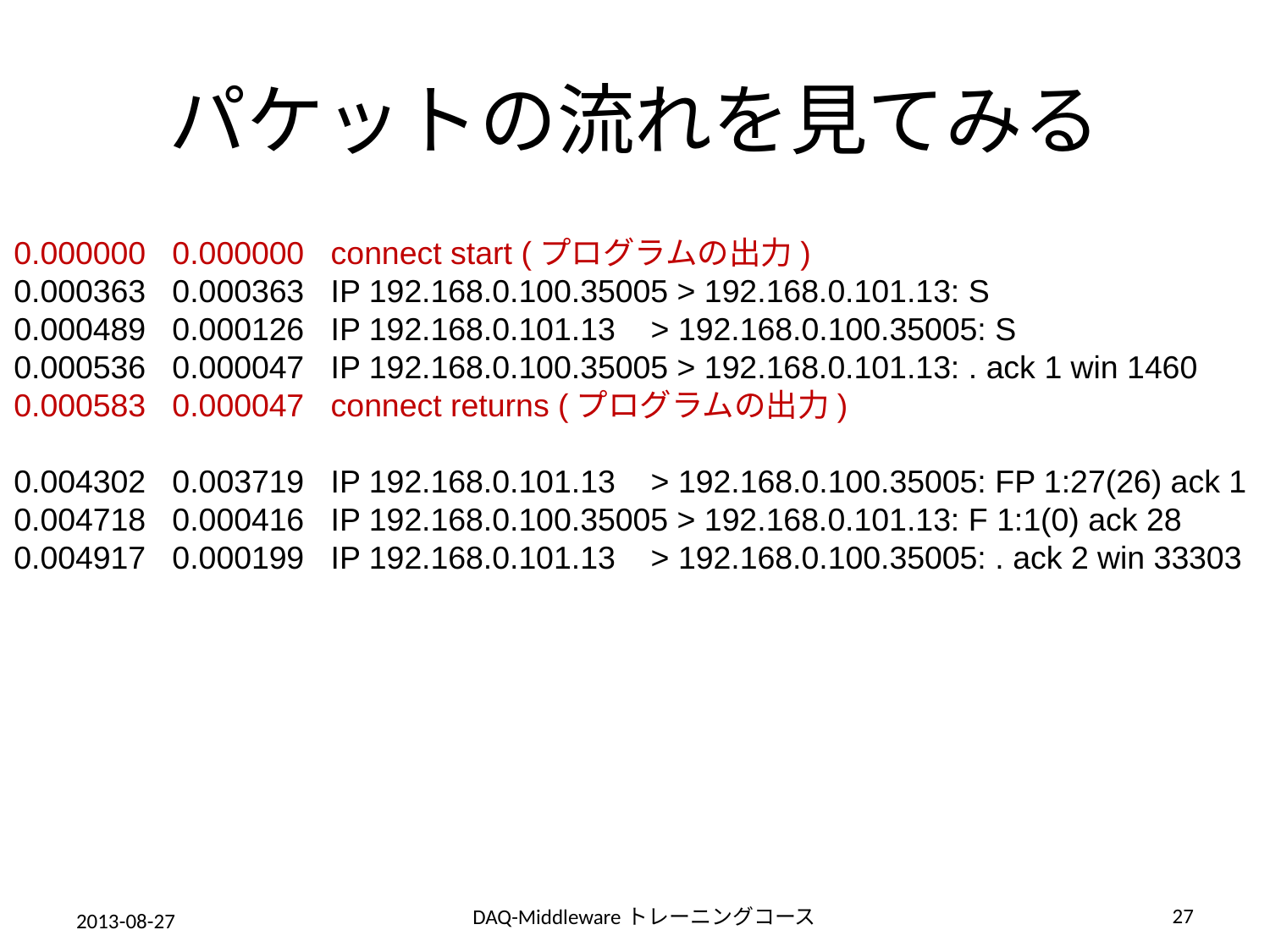

# パケットの流れを見てみる
0.000000   0.000000   connect start (プログラムの出力)
0.000363   0.000363   IP 192.168.0.100.35005 > 192.168.0.101.13: S
0.000489   0.000126   IP 192.168.0.101.13    > 192.168.0.100.35005: S
0.000536   0.000047   IP 192.168.0.100.35005 > 192.168.0.101.13: . ack 1 win 1460
0.000583   0.000047   connect returns (プログラムの出力)

0.004302   0.003719   IP 192.168.0.101.13    > 192.168.0.100.35005: FP 1:27(26) ack 1
0.004718   0.000416   IP 192.168.0.100.35005 > 192.168.0.101.13: F 1:1(0) ack 28
0.004917   0.000199   IP 192.168.0.101.13    > 192.168.0.100.35005: . ack 2 win 33303

27
DAQ-Middlewareトレーニングコース
2013-08-27